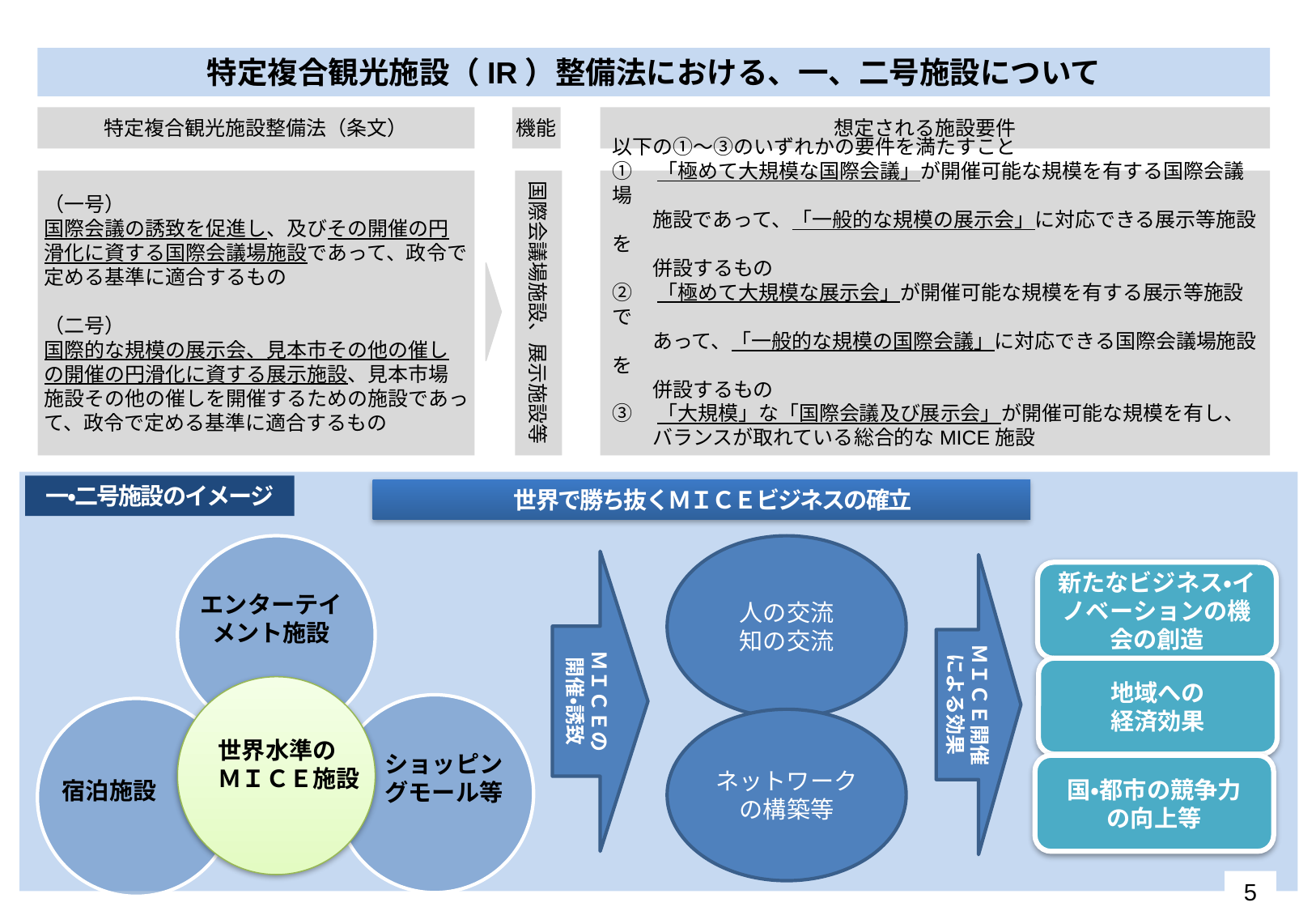

特定複合観光施設（IR）整備法における、一、二号施設について
機能
想定される施設要件
特定複合観光施設整備法（条文）
（一号）
国際会議の誘致を促進し、及びその開催の円滑化に資する国際会議場施設であって、政令で定める基準に適合するもの

（二号）
国際的な規模の展示会、見本市その他の催しの開催の円滑化に資する展示施設、見本市場施設その他の催しを開催するための施設であって、政令で定める基準に適合するもの
国際会議場施設、展示施設等
以下の①～③のいずれかの要件を満たすこと
①　「極めて大規模な国際会議」が開催可能な規模を有する国際会議場
　　施設であって、「一般的な規模の展示会」に対応できる展示等施設を
　　併設するもの
②　「極めて大規模な展示会」が開催可能な規模を有する展示等施設で
　　あって、「一般的な規模の国際会議」に対応できる国際会議場施設を
　　併設するもの
③　「大規模」な「国際会議及び展示会」が開催可能な規模を有し、
　　バランスが取れている総合的なMICE施設

※　「第12回特定複合観光施設区域整備推進会議」資料より抜粋

一・二号施設のイメージ
　世界で勝ち抜くＭＩＣＥビジネスの確立

人の交流
知の交流
ＭＩＣＥの
開催・誘致
ＭＩＣＥ開催による効果
新たなビジネス・イノベーションの機会の創造
エンターテイメント施設
地域への
経済効果
ネットワークの構築等
世界水準の
ＭＩＣＥ施設
ショッピングモール等
国・都市の競争力
の向上等
宿泊施設
5